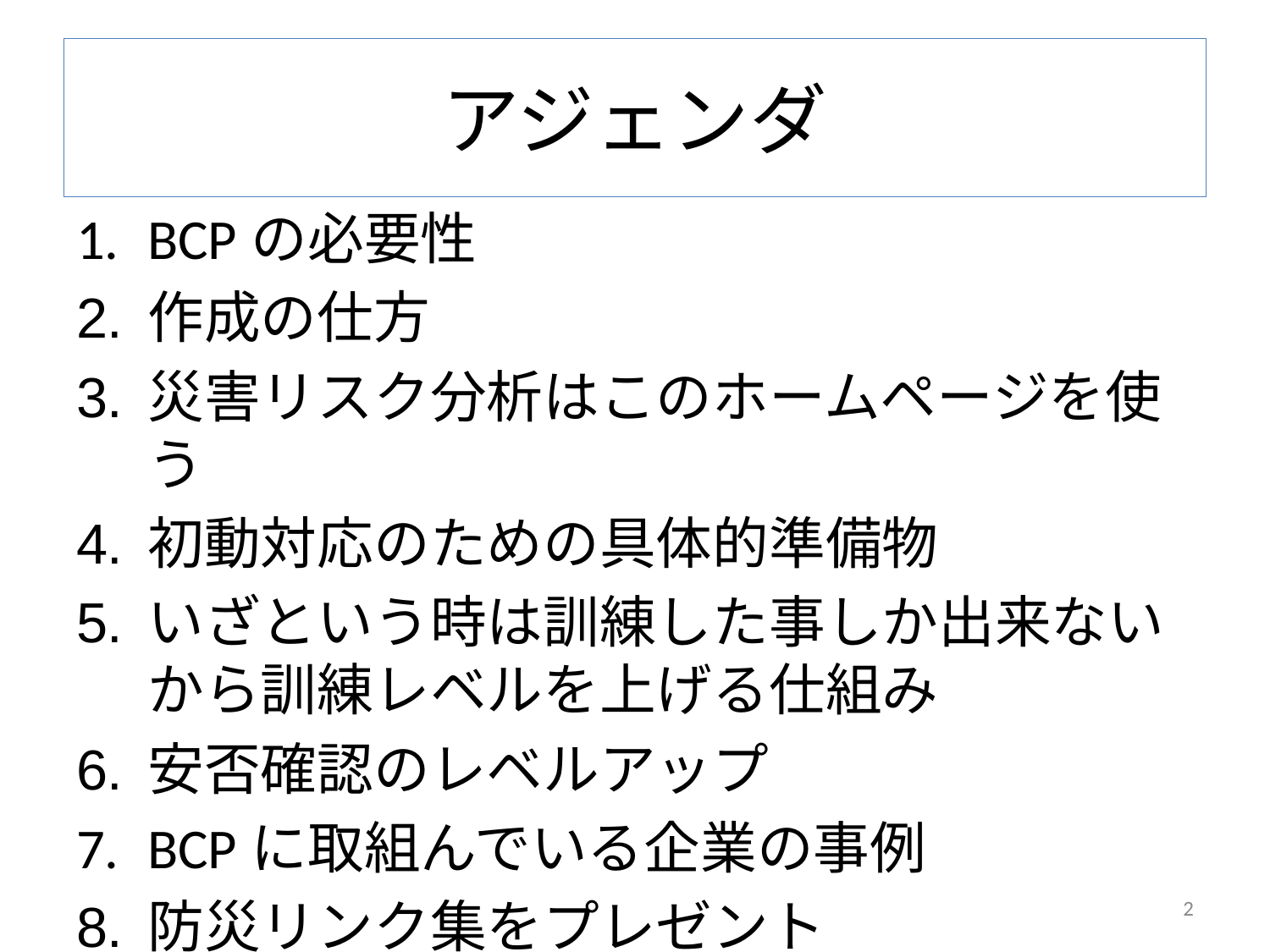

# アジェンダ
BCPの必要性
作成の仕方
災害リスク分析はこのホームページを使う
初動対応のための具体的準備物
いざという時は訓練した事しか出来ないから訓練レベルを上げる仕組み
安否確認のレベルアップ
BCPに取組んでいる企業の事例
防災リンク集をプレゼント
2